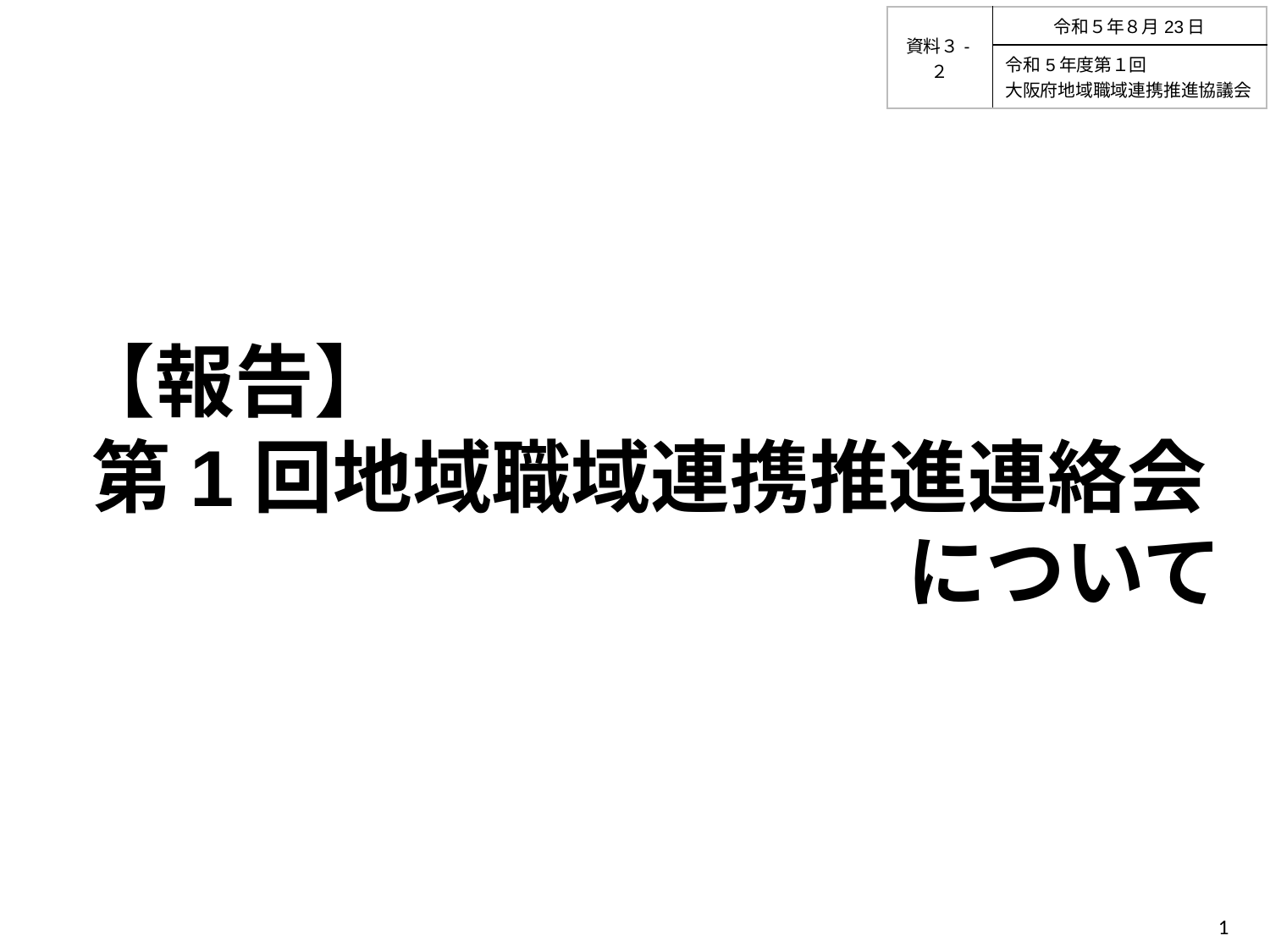

| 資料３-２ | 令和５年８月23日 |
| --- | --- |
|  | 令和5年度第１回 大阪府地域職域連携推進協議会 |
【報告】
第1回地域職域連携推進連絡会
について
1